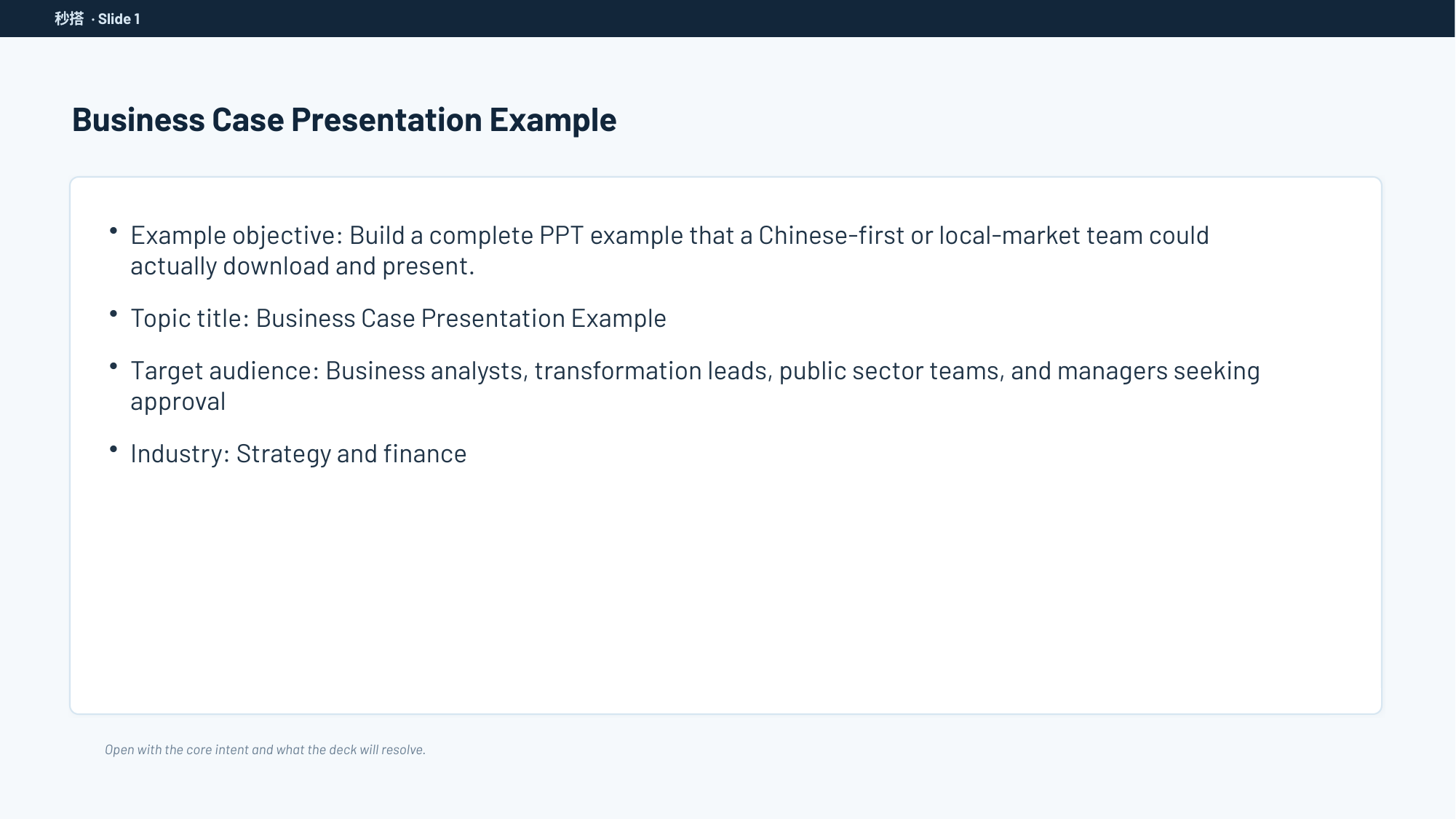

秒搭 · Slide 1
Business Case Presentation Example

Example objective: Build a complete PPT example that a Chinese-first or local-market team could actually download and present.
Topic title: Business Case Presentation Example
Target audience: Business analysts, transformation leads, public sector teams, and managers seeking approval
Industry: Strategy and finance
Open with the core intent and what the deck will resolve.